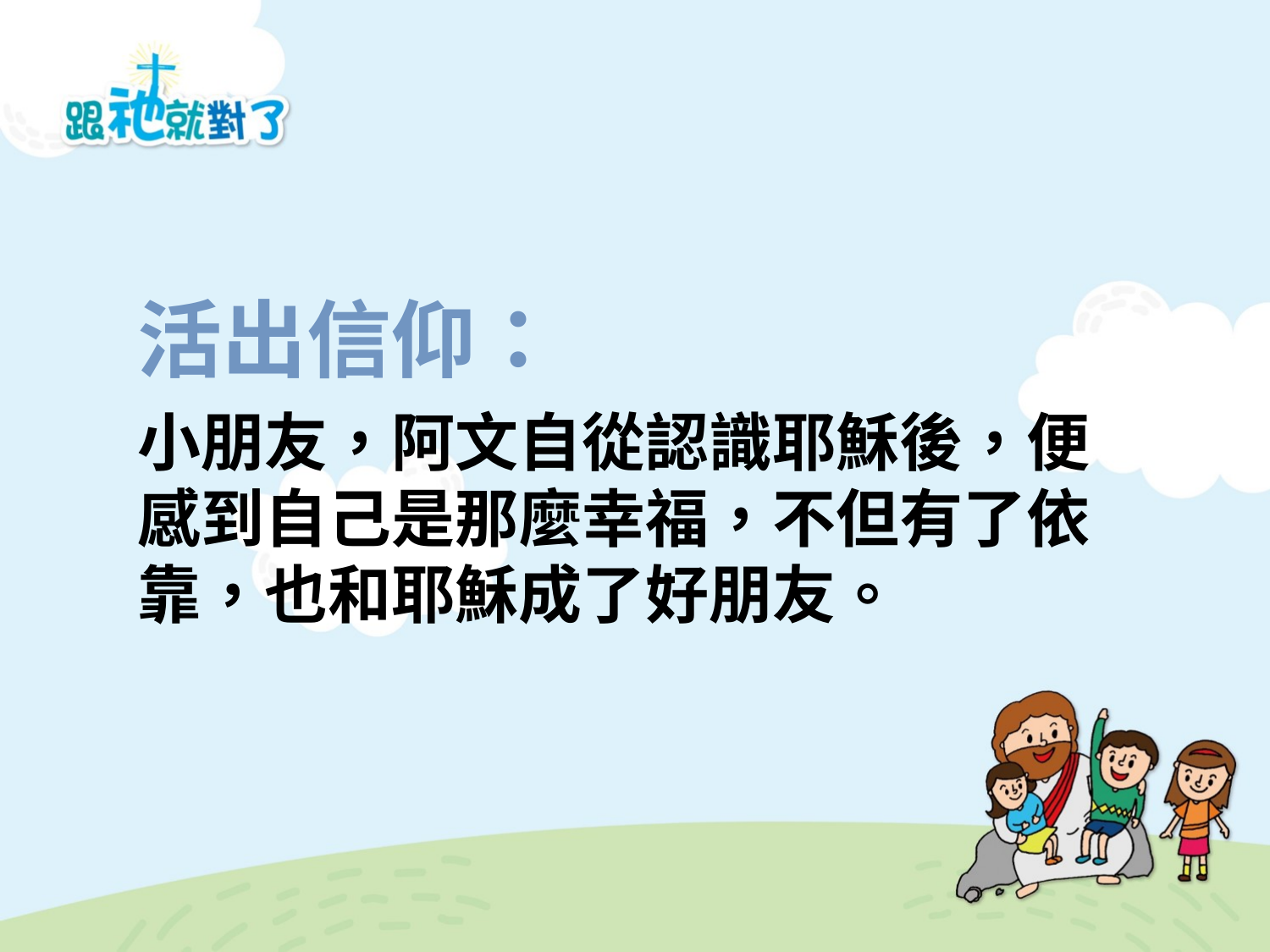

活出信仰：
小朋友，阿文自從認識耶穌後，便感到自己是那麼幸福，不但有了依靠，也和耶穌成了好朋友。